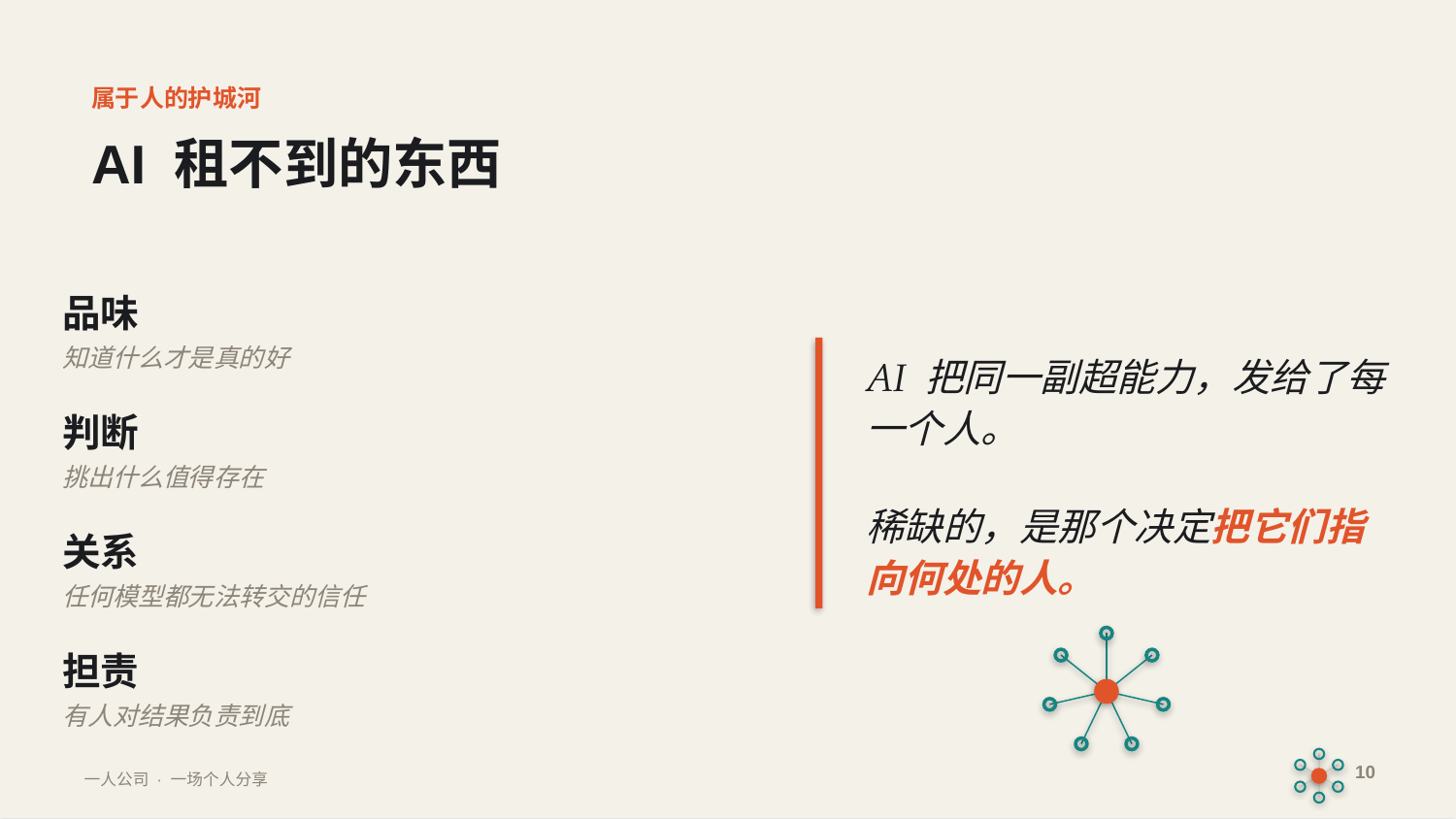

属于人的护城河
AI 租不到的东西
品味
知道什么才是真的好

AI 把同一副超能力，发给了每一个人。

稀缺的，是那个决定把它们指向何处的人。
判断
挑出什么值得存在
关系
任何模型都无法转交的信任

担责

有人对结果负责到底

10

一人公司 · 一场个人分享